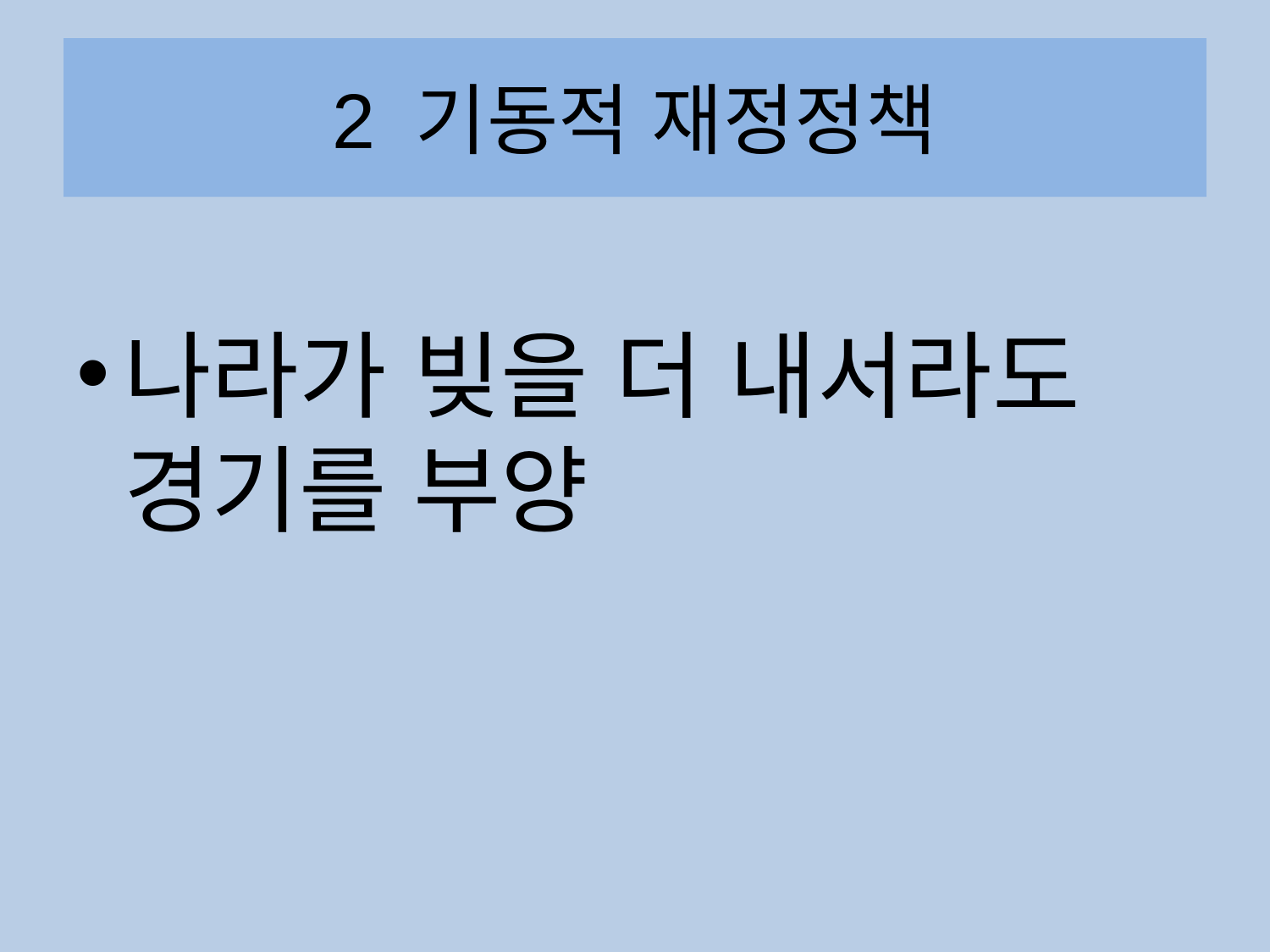

# 2 기동적 재정정책

나라가 빚을 더 내서라도    경기를 부양